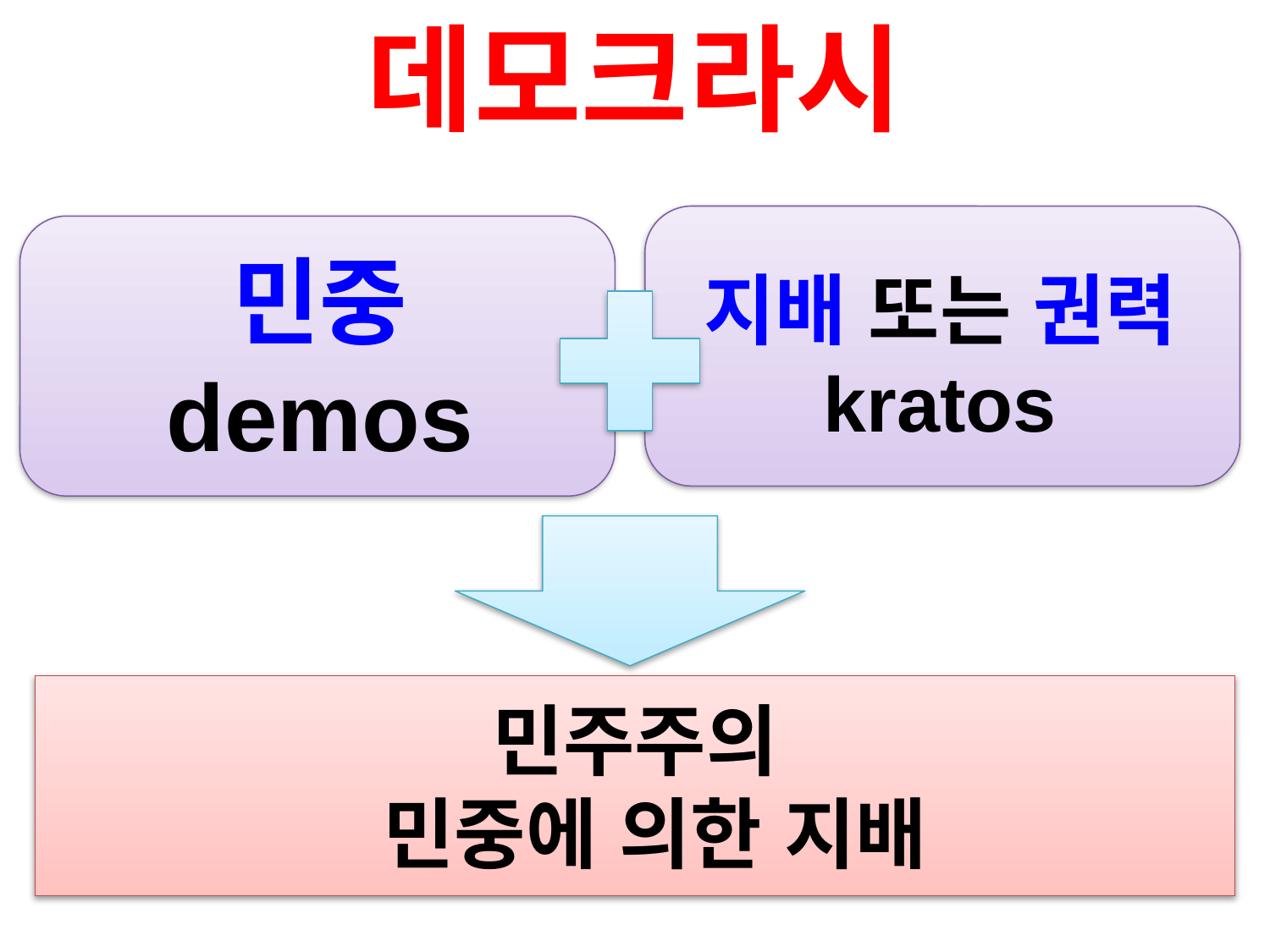

# 데모크라시

지배 또는 권력
kratos

민중
demos

민주주의
 민중에 의한 지배